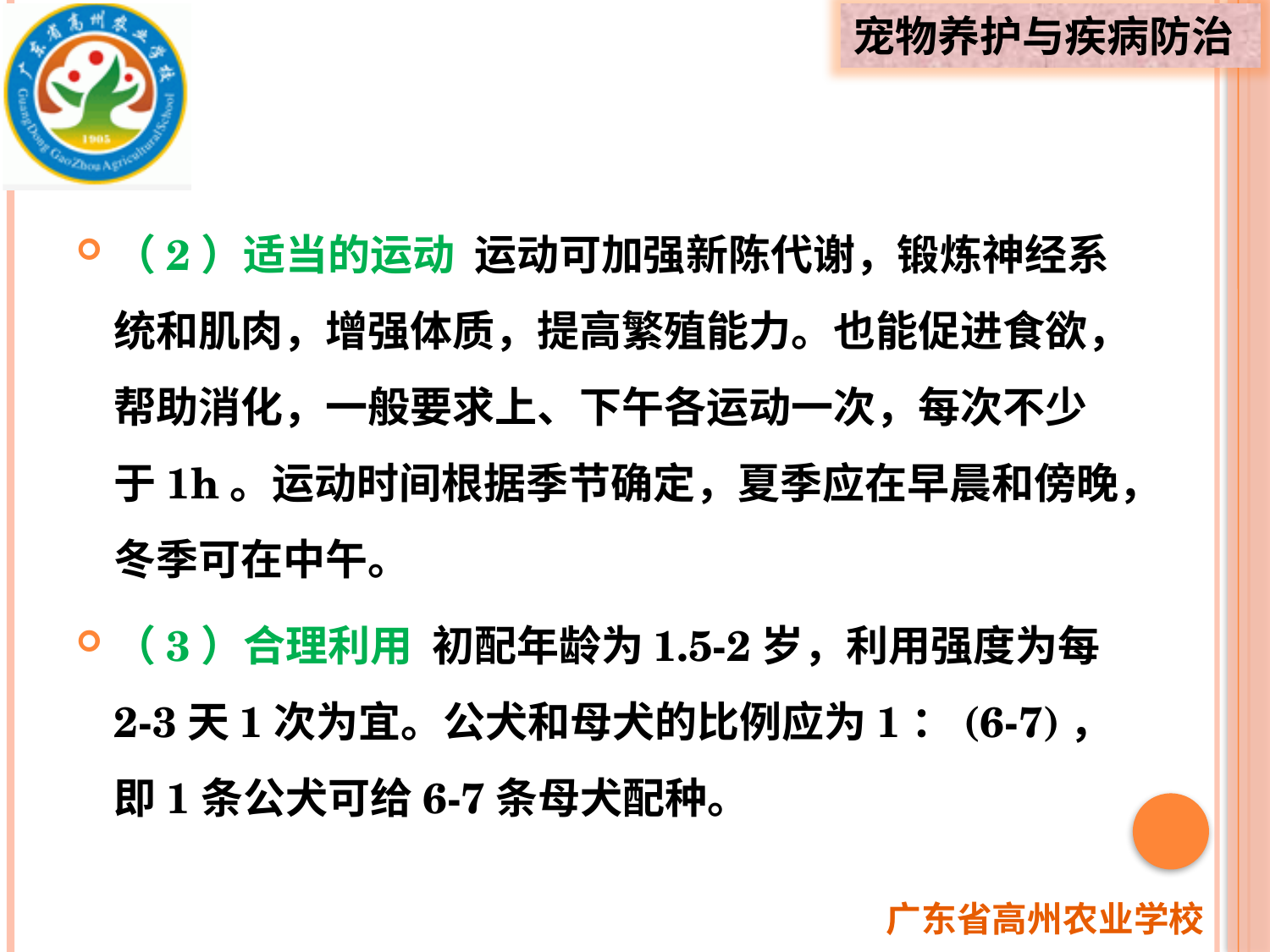

（2）适当的运动  运动可加强新陈代谢，锻炼神经系统和肌肉，增强体质，提高繁殖能力。也能促进食欲，帮助消化，一般要求上、下午各运动一次，每次不少于1h。运动时间根据季节确定，夏季应在早晨和傍晚，冬季可在中午。
（3）合理利用  初配年龄为1.5-2岁，利用强度为每2-3天1次为宜。公犬和母犬的比例应为1：(6-7)，即1条公犬可给6-7条母犬配种。